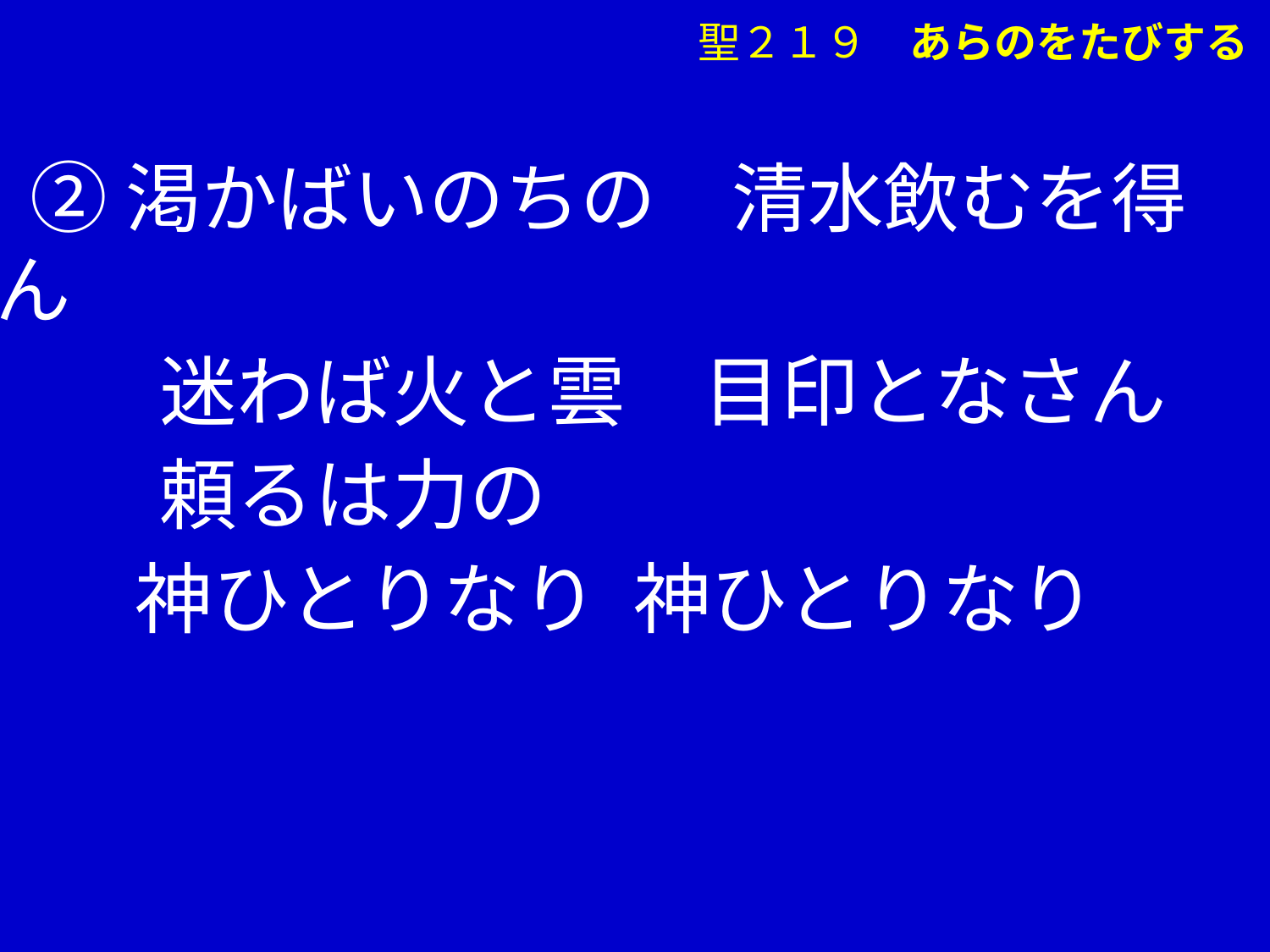

聖２１９　あらのをたびする
  ②渇かばいのちの　清水飲むを得ん
　     迷わば火と雲　目印となさん
　     頼るは力の
       神ひとりなり  神ひとりなり